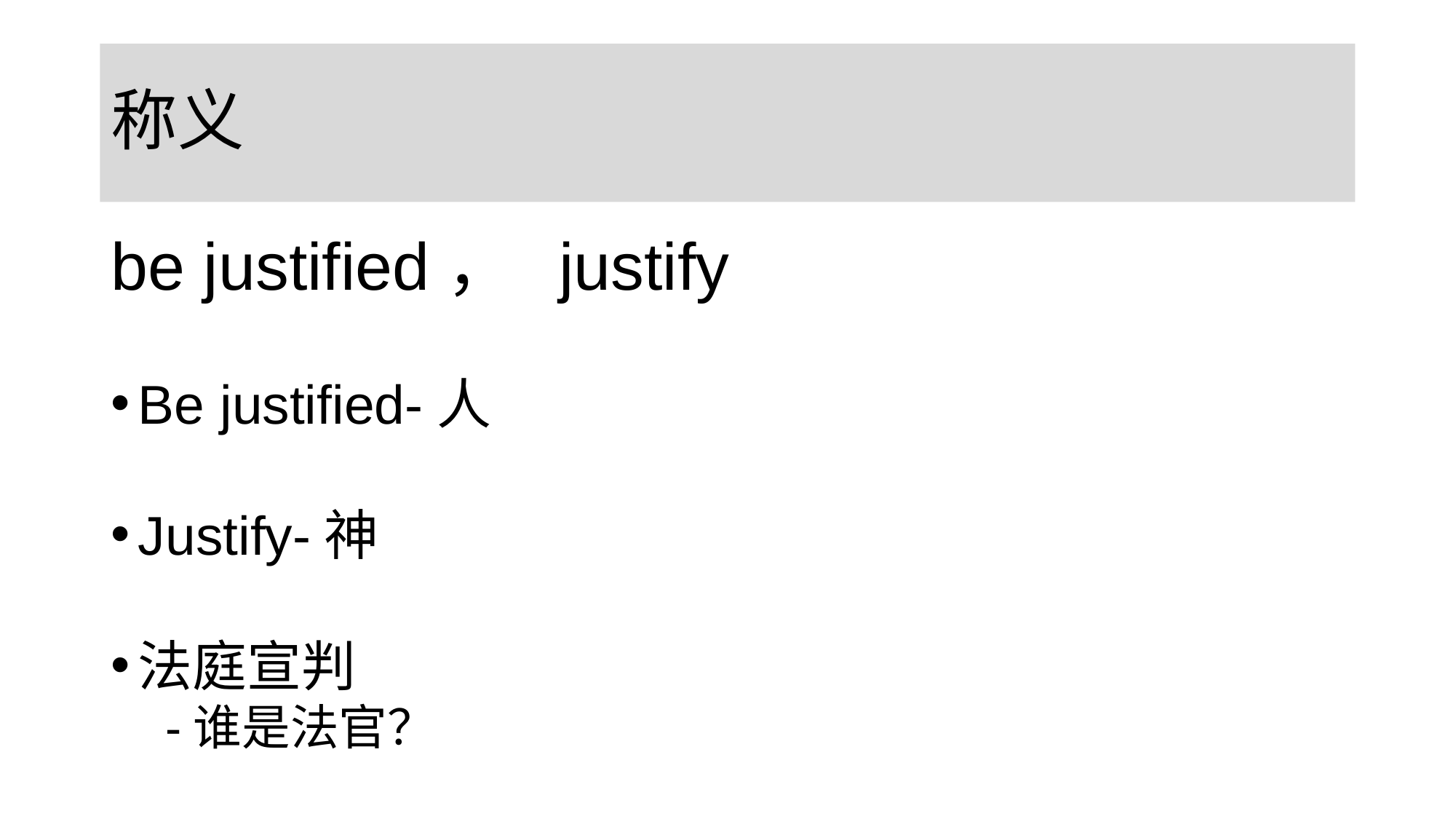

# 称义
be justified，  justify

Be justified-人

Justify-神

法庭宣判
-谁是法官？